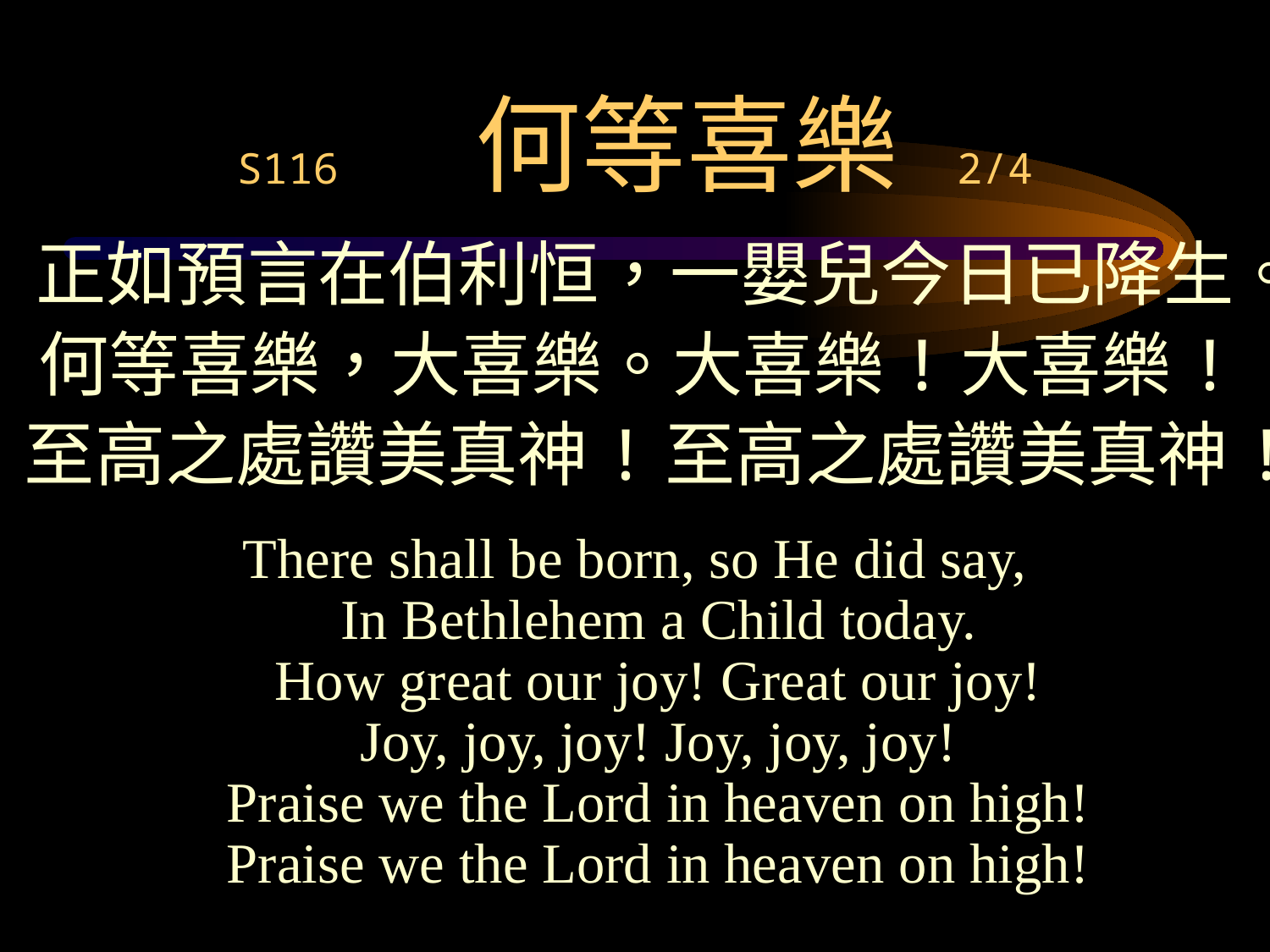

# S116     何等喜樂     2/4
正如預言在伯利恒，一嬰兒今日已降生。
何等喜樂，大喜樂。大喜樂!大喜樂!
至高之處讚美真神!至高之處讚美真神!
There shall be born, so He did say,
In Bethlehem a Child today.
How great our joy! Great our joy!
Joy, joy, joy! Joy, joy, joy!
Praise we the Lord in heaven on high!
Praise we the Lord in heaven on high!